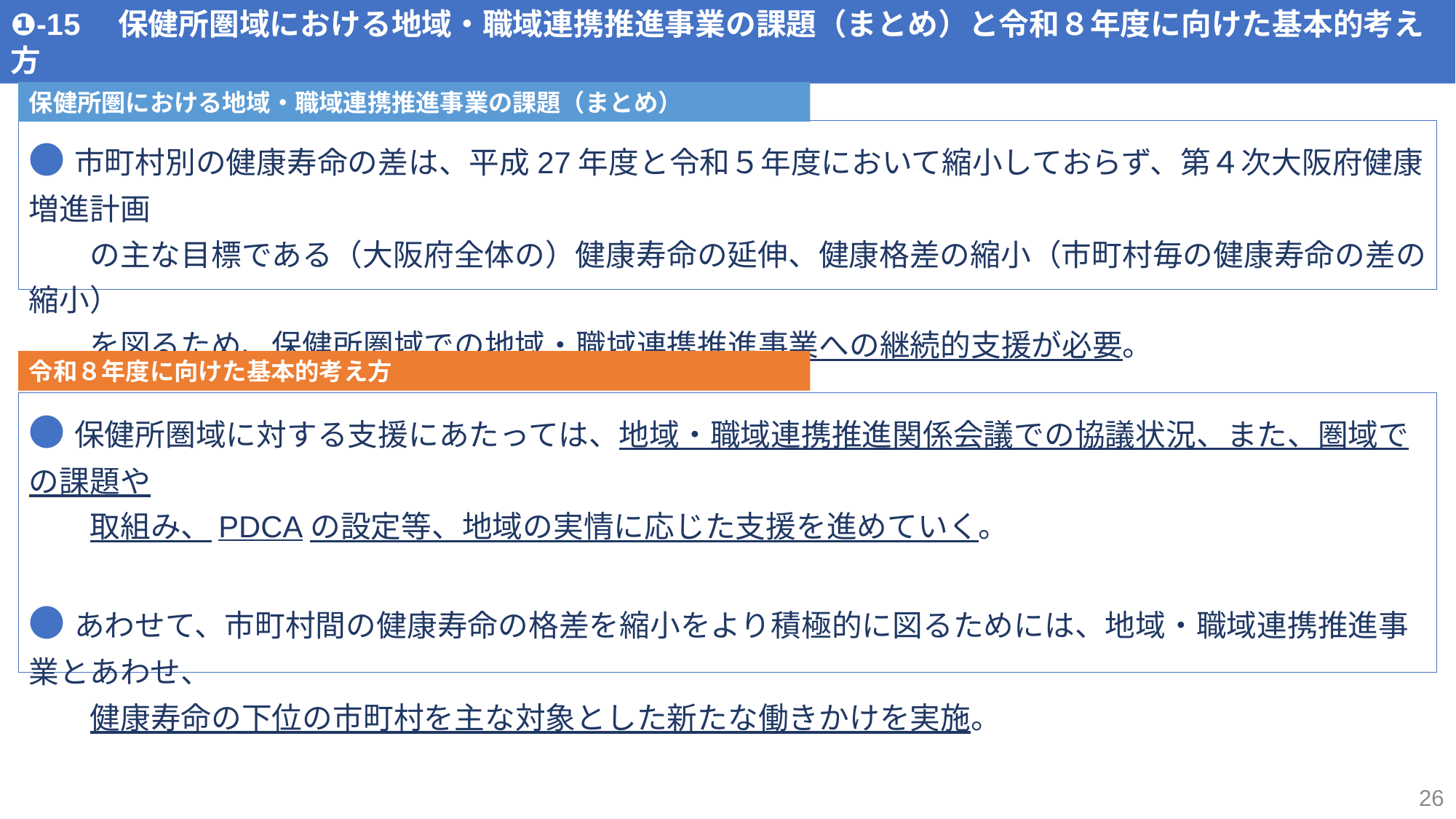

❶-15　保健所圏域における地域・職域連携推進事業の課題（まとめ）と令和８年度に向けた基本的考え方
保健所圏における地域・職域連携推進事業の課題（まとめ）
●市町村別の健康寿命の差は、平成27年度と令和５年度において縮小しておらず、第４次大阪府健康増進計画
　　の主な目標である（大阪府全体の）健康寿命の延伸、健康格差の縮小（市町村毎の健康寿命の差の縮小）
　　を図るため、保健所圏域での地域・職域連携推進事業への継続的支援が必要。
令和８年度に向けた基本的考え方
●保健所圏域に対する支援にあたっては、地域・職域連携推進関係会議での協議状況、また、圏域での課題や
　　取組み、PDCAの設定等、地域の実情に応じた支援を進めていく。

●あわせて、市町村間の健康寿命の格差を縮小をより積極的に図るためには、地域・職域連携推進事業とあわせ、
　　健康寿命の下位の市町村を主な対象とした新たな働きかけを実施。
26